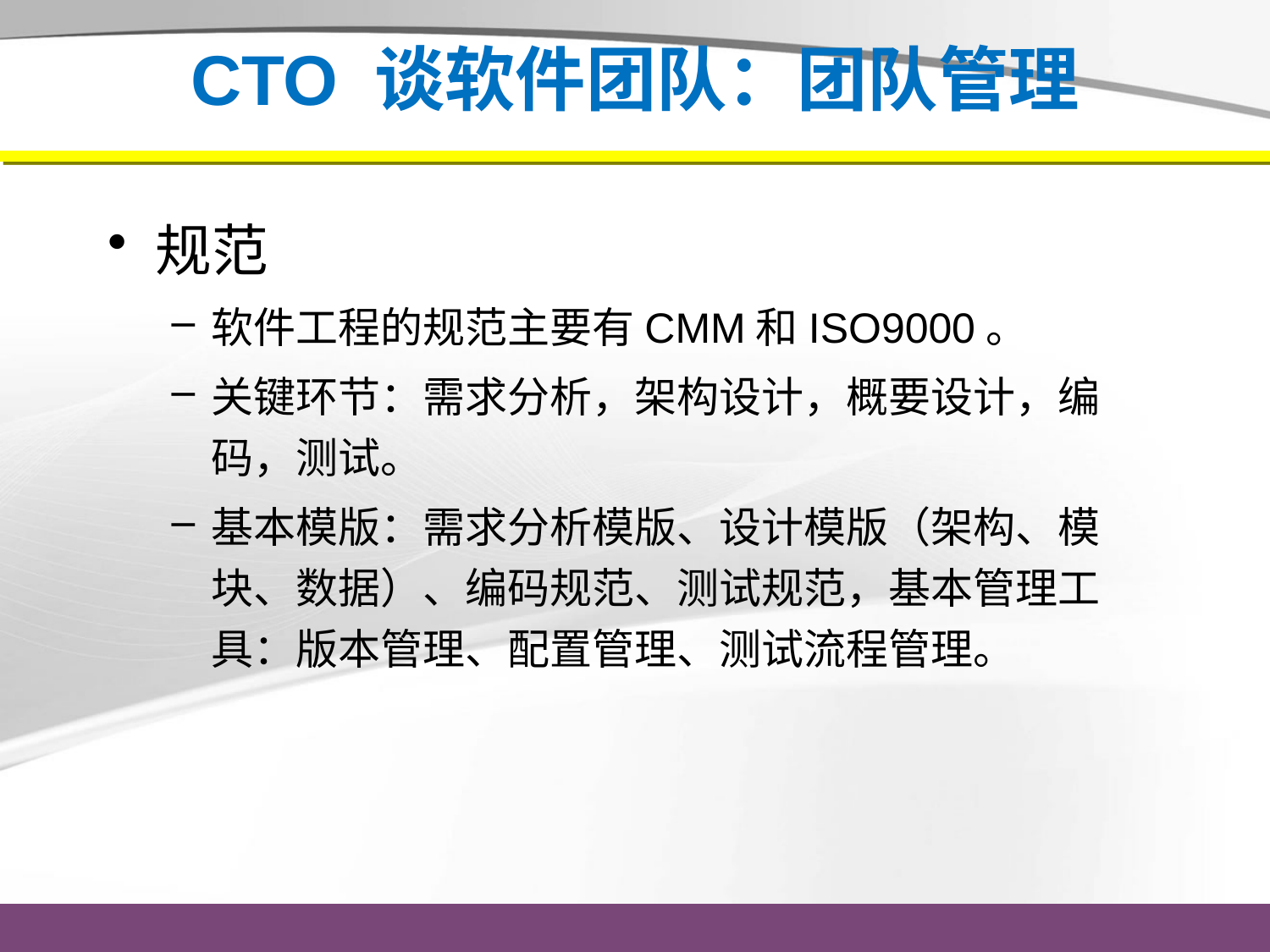

# CTO 谈软件团队：团队管理
规范
软件工程的规范主要有CMM和ISO9000。
关键环节：需求分析，架构设计，概要设计，编码，测试。
基本模版：需求分析模版、设计模版（架构、模块、数据）、编码规范、测试规范，基本管理工具：版本管理、配置管理、测试流程管理。